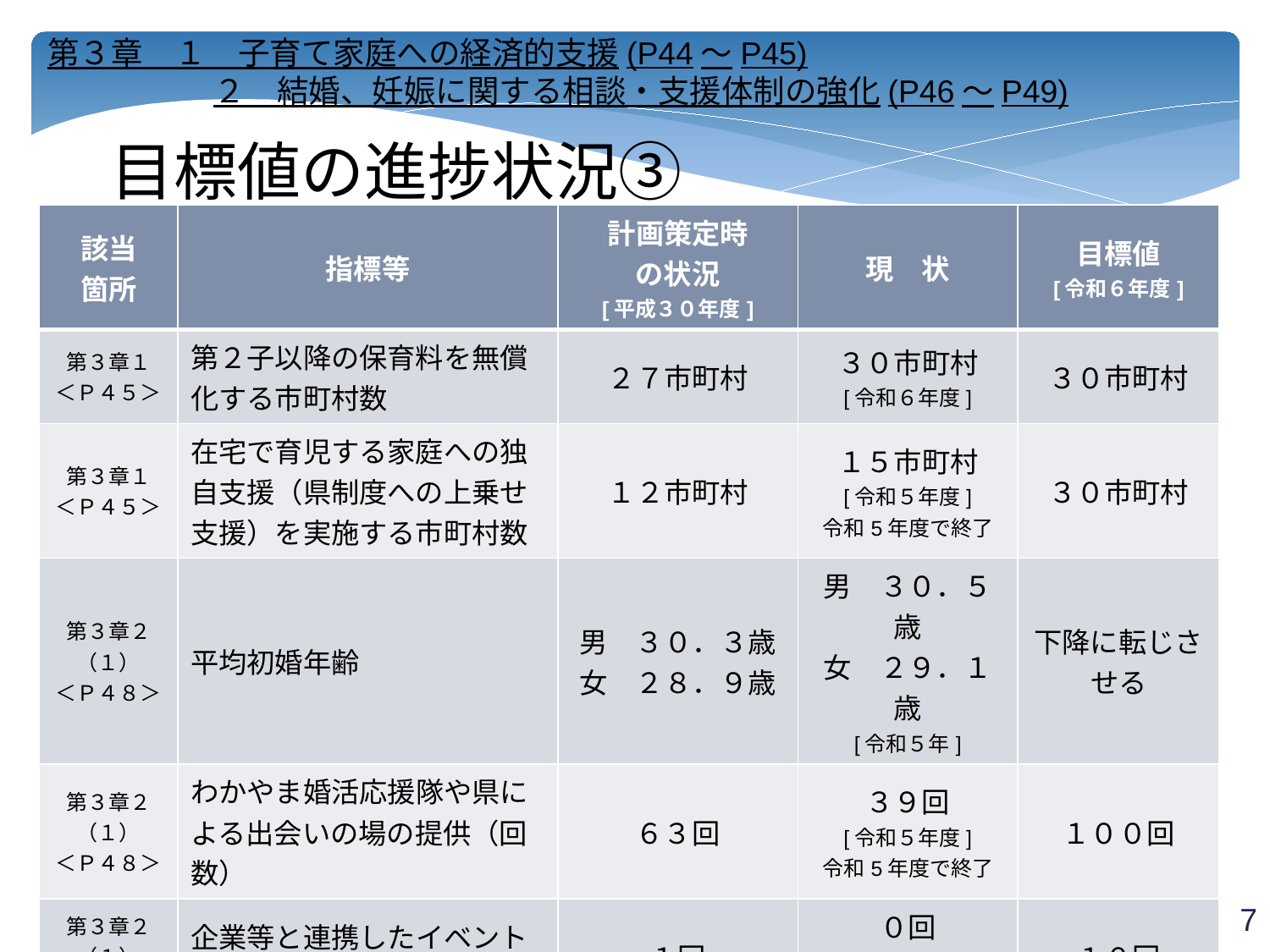

第３章　１　子育て家庭への経済的支援(P44～P45)
　　　 　　２　結婚、妊娠に関する相談・支援体制の強化(P46～P49)
目標値の進捗状況③
| 該当 箇所 | 指標等 | 計画策定時 の状況 [平成３０年度] | 現　状 | 目標値 [令和６年度] |
| --- | --- | --- | --- | --- |
| 第３章１ ＜Ｐ４５＞ | 第２子以降の保育料を無償化する市町村数 | ２７市町村 | ３０市町村 [令和６年度] | ３０市町村 |
| 第３章１ ＜Ｐ４５＞ | 在宅で育児する家庭への独自支援（県制度への上乗せ支援）を実施する市町村数 | １２市町村 | １５市町村 [令和５年度] 令和5年度で終了 | ３０市町村 |
| 第３章２（１） ＜Ｐ４８＞ | 平均初婚年齢 | 男　３０．３歳 女　２８．９歳 | 男　３０．５歳 女　２９．１歳 [令和５年] | 下降に転じさせる |
| 第３章２（１） ＜Ｐ４８＞ | わかやま婚活応援隊や県による出会いの場の提供（回数） | ６３回 | ３９回 [令和５年度] 令和5年度で終了 | １００回 |
| 第３章２（１） ＜Ｐ４８＞ | 企業等と連携したイベントの開催（回数） | １回 | ０回 [令和５年度] 令和5年度で終了 | １０回 |
| 第３章２（２） ＜Ｐ４９＞ | 不妊治療費助成の継続（一般不妊治療及び特定不妊治療）（市町村数） | ３０市町村 | 一般不妊治療 ３０市町村 [令和６年度] 特定不妊治療 令和４年度で終了 | 全市町村継続 |
7